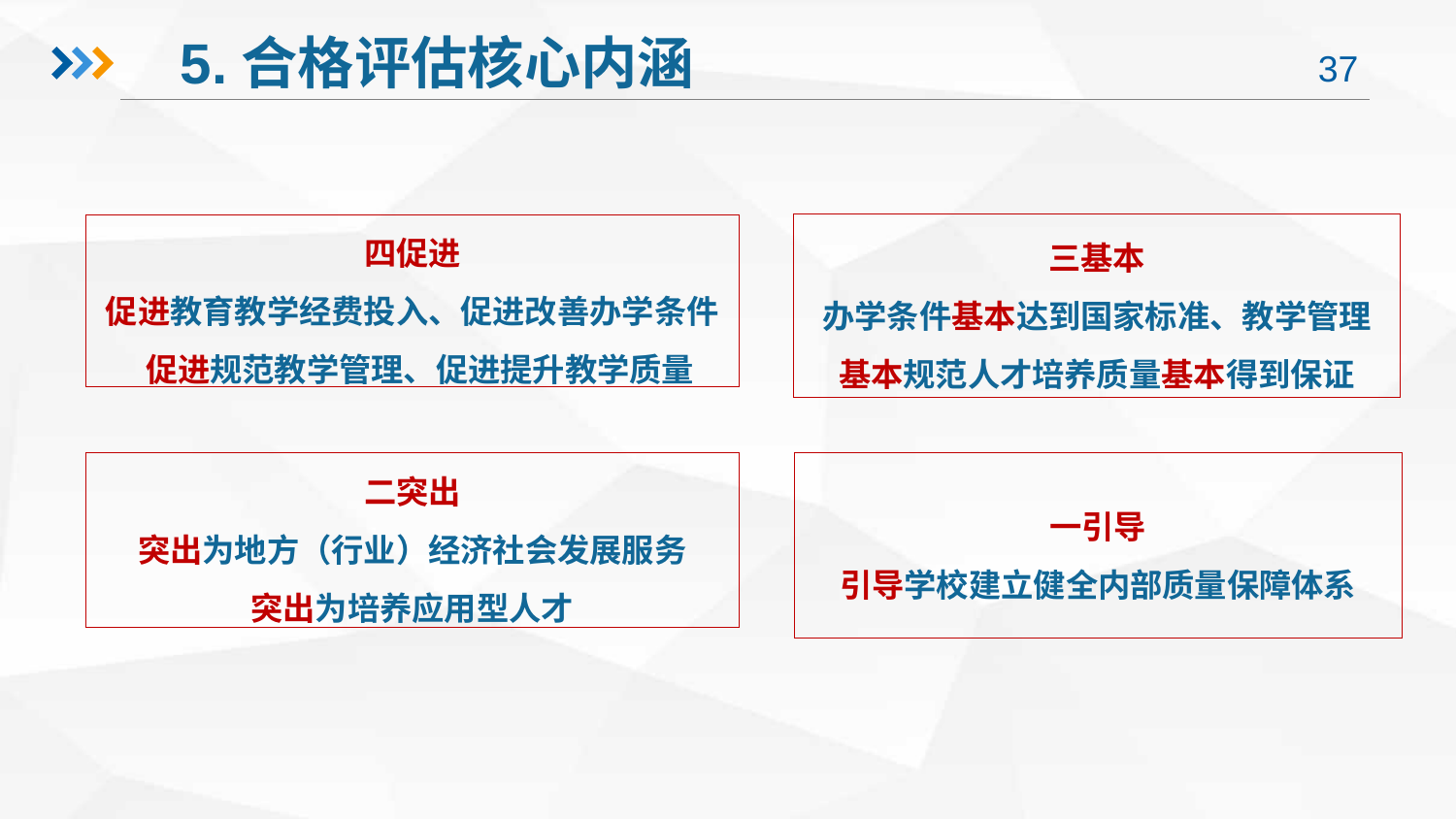

5.合格评估核心内涵
三基本
办学条件基本达到国家标准、教学管理基本规范人才培养质量基本得到保证
四促进
促进教育教学经费投入、促进改善办学条件
 促进规范教学管理、促进提升教学质量
一引导
引导学校建立健全内部质量保障体系
二突出
突出为地方（行业）经济社会发展服务
突出为培养应用型人才